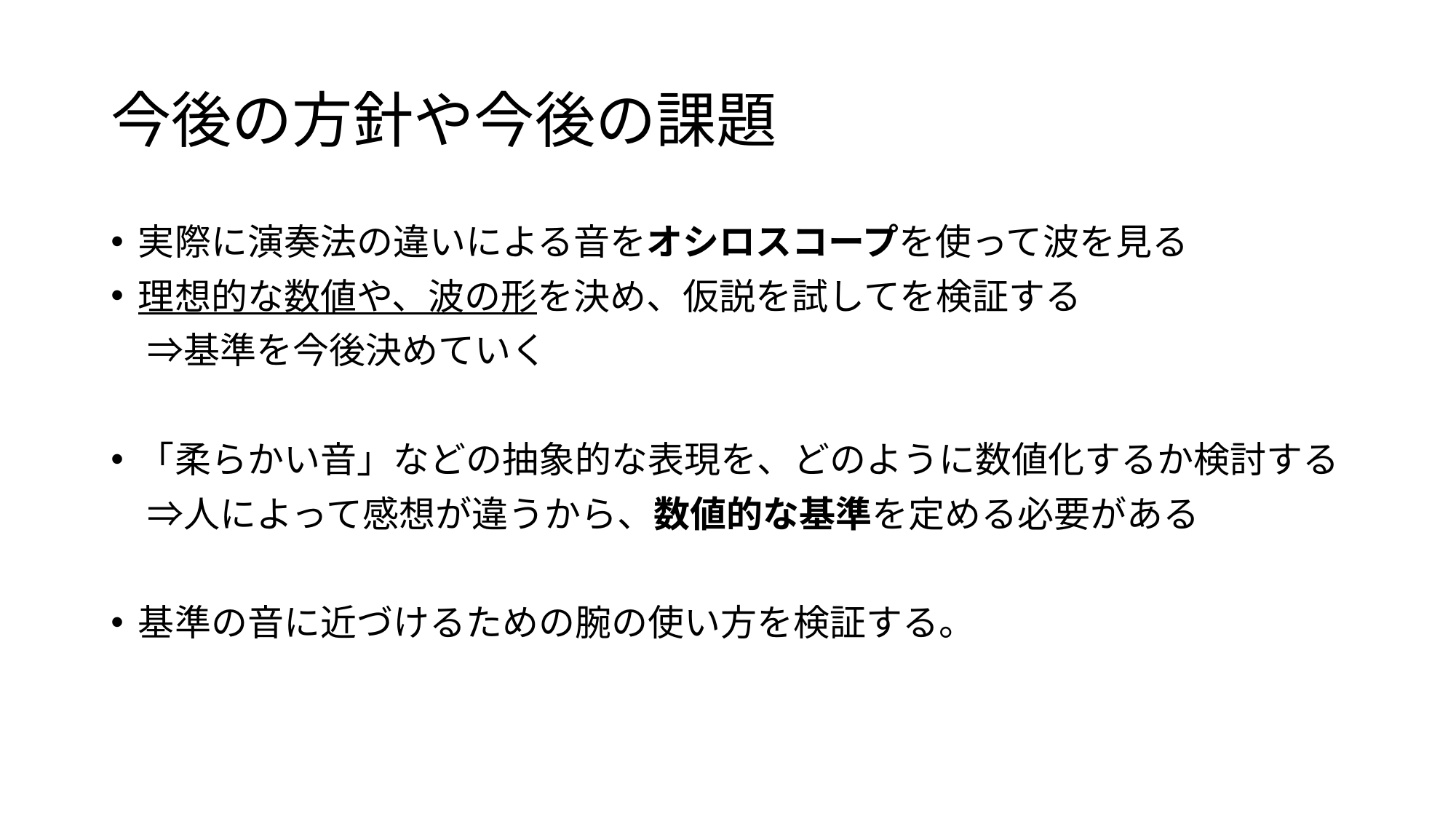

# 今後の方針や今後の課題
実際に演奏法の違いによる音をオシロスコープを使って波を見る
理想的な数値や、波の形を決め、仮説を試してを検証する
　⇒基準を今後決めていく

「柔らかい音」などの抽象的な表現を、どのように数値化するか検討する
　⇒人によって感想が違うから、数値的な基準を定める必要がある

基準の音に近づけるための腕の使い方を検証する。